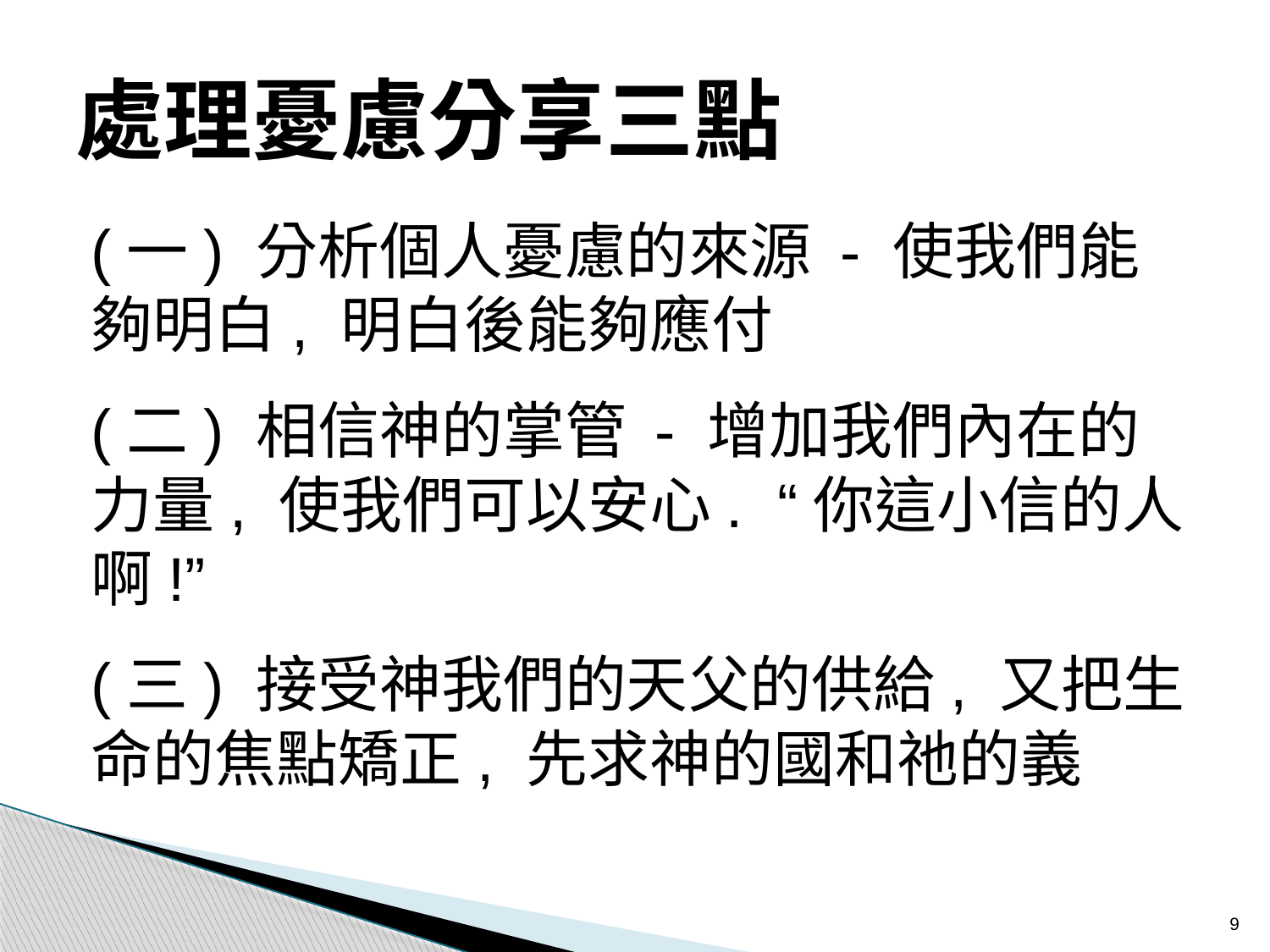

# 處理憂慮分享三點
(一) 分析個人憂慮的來源 - 使我們能夠明白, 明白後能夠應付
(二) 相信神的掌管 - 增加我們內在的力量, 使我們可以安心.  “你這小信的人啊!”
(三) 接受神我們的天父的供給, 又把生命的焦點矯正, 先求神的國和祂的義

9